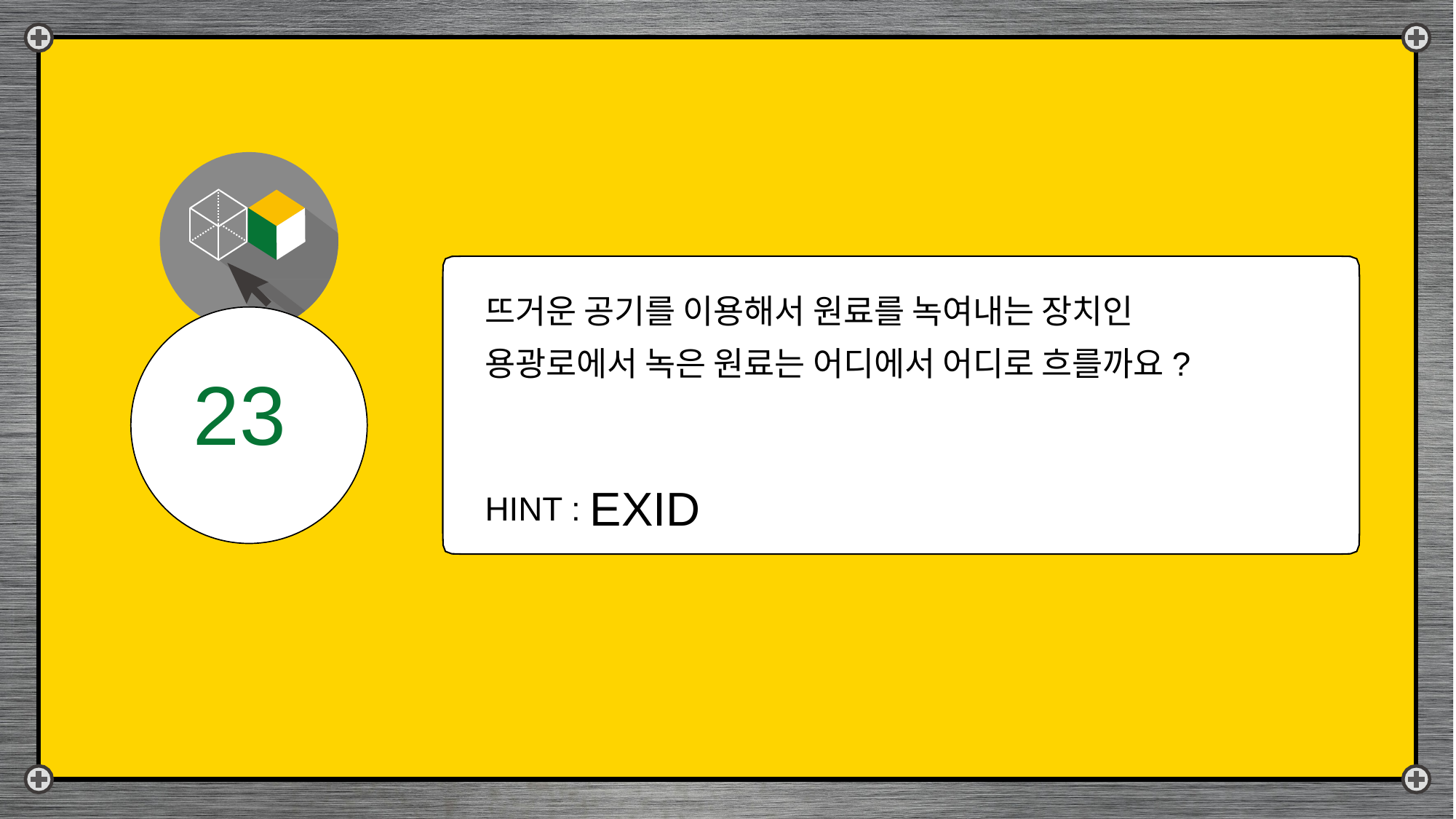

뜨거운 공기를 이용해서 원료를 녹여내는 장치인
용광로에서 녹은 원료는 어디에서 어디로 흐를까요?

23
HINT : EXID